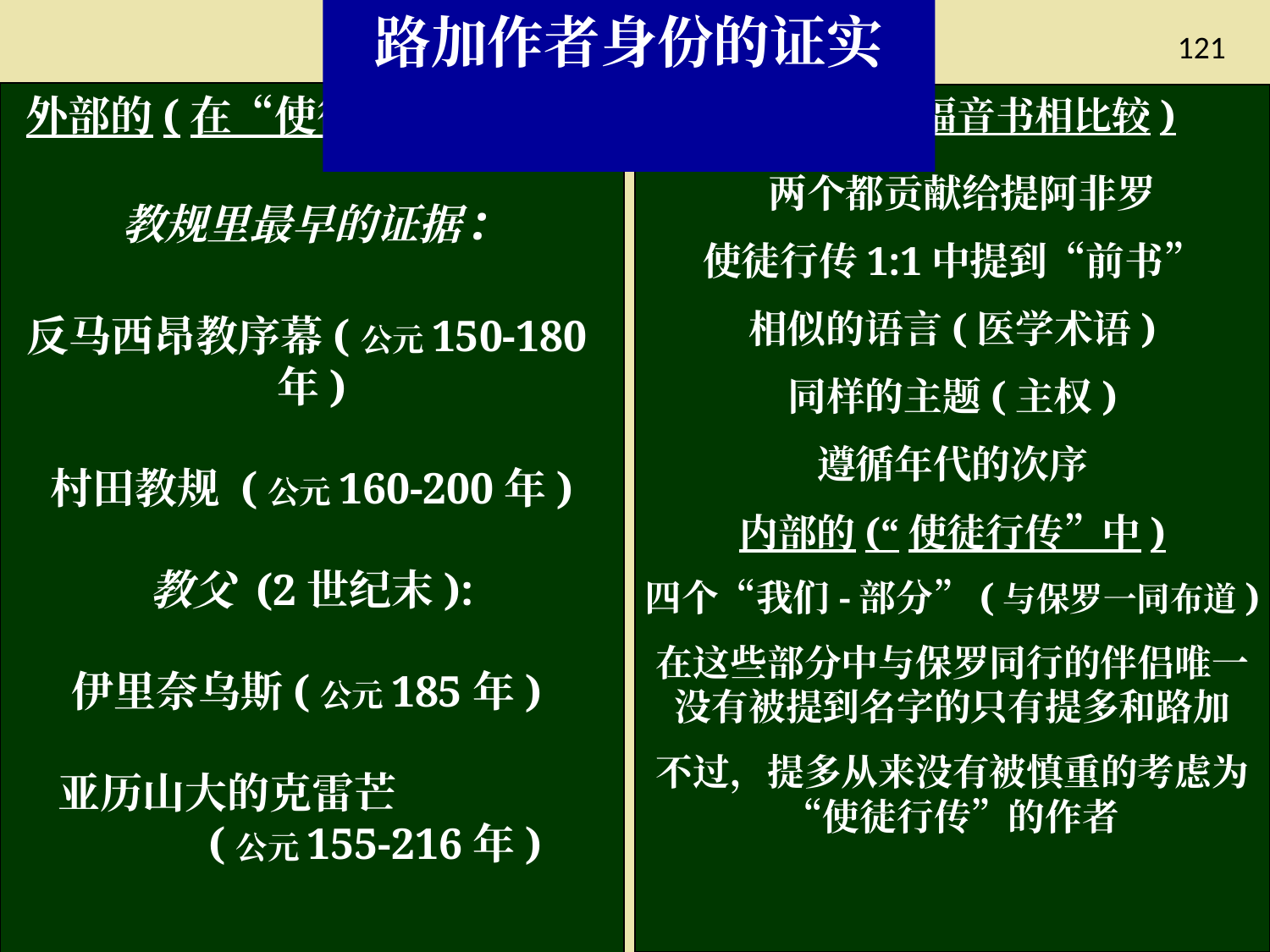

路加作者身份的证实
121
外部的(在“使徒行传”之外)

教规里最早的证据:

反马西昂教序幕(公元150-180年)

村田教规 (公元160-200年)

教父 (2世纪末):

伊里奈乌斯(公元185年)

亚历山大的克雷芒			(公元155-216年)
内部的(与福音书相比较)
 两个都贡献给提阿非罗
使徒行传1:1中提到“前书”
相似的语言(医学术语)
同样的主题(主权)
遵循年代的次序
内部的(“使徒行传”中)
四个“我们-部分”(与保罗一同布道)
在这些部分中与保罗同行的伴侣唯一没有被提到名字的只有提多和路加
不过，提多从来没有被慎重的考虑为“使徒行传”的作者